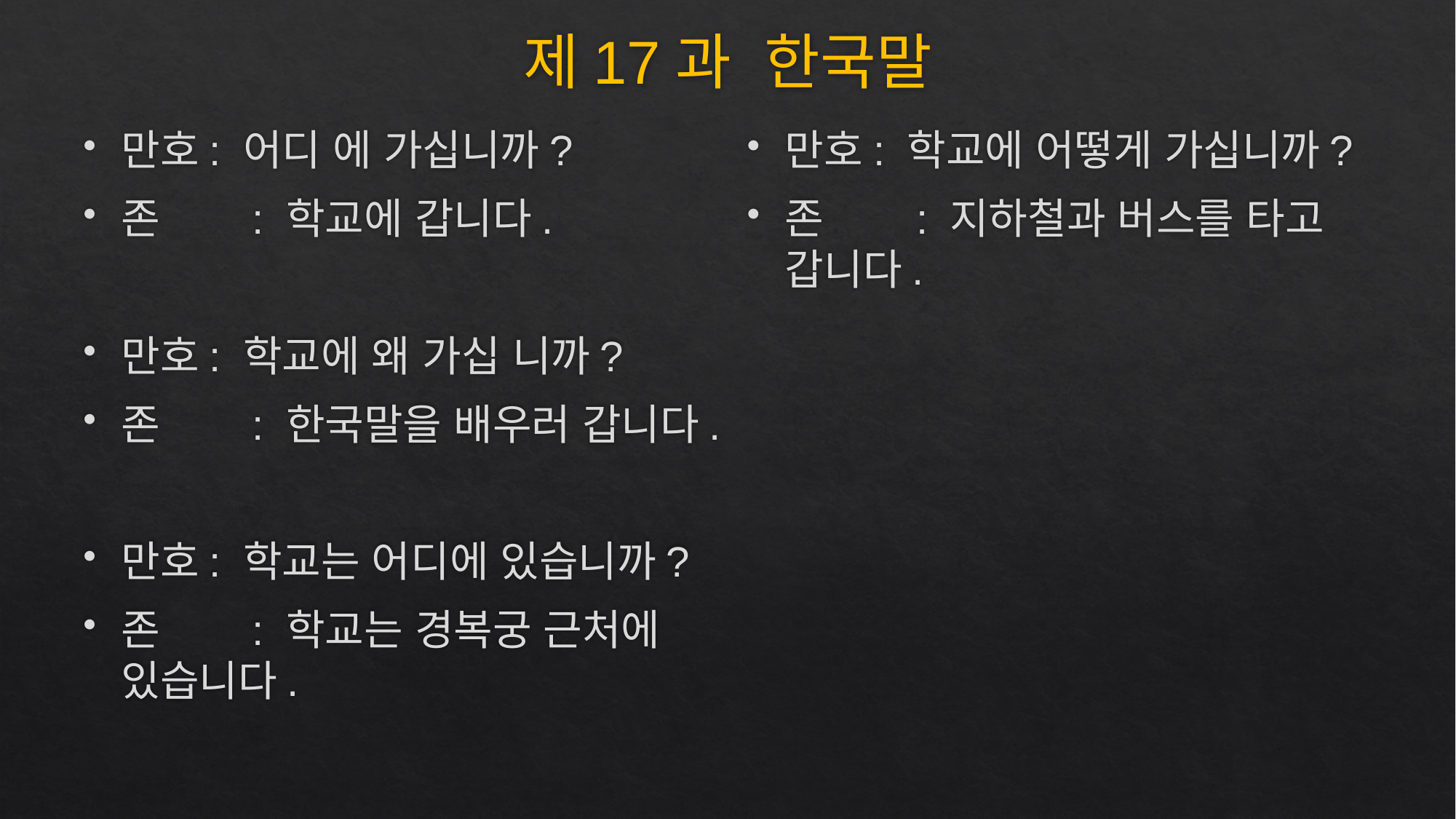

# 제17과  한국말
만호: 어디 에 가십니까?
존	 : 학교에 갑니다.

만호: 학교에 왜 가십 니까?
존	 : 한국말을 배우러 갑니다.

만호: 학교는 어디에 있습니까?
존	 : 학교는 경복궁 근처에 있습니다.

만호: 학교에 어떻게 가십니까?
존	 : 지하철과 버스를 타고 갑니다.